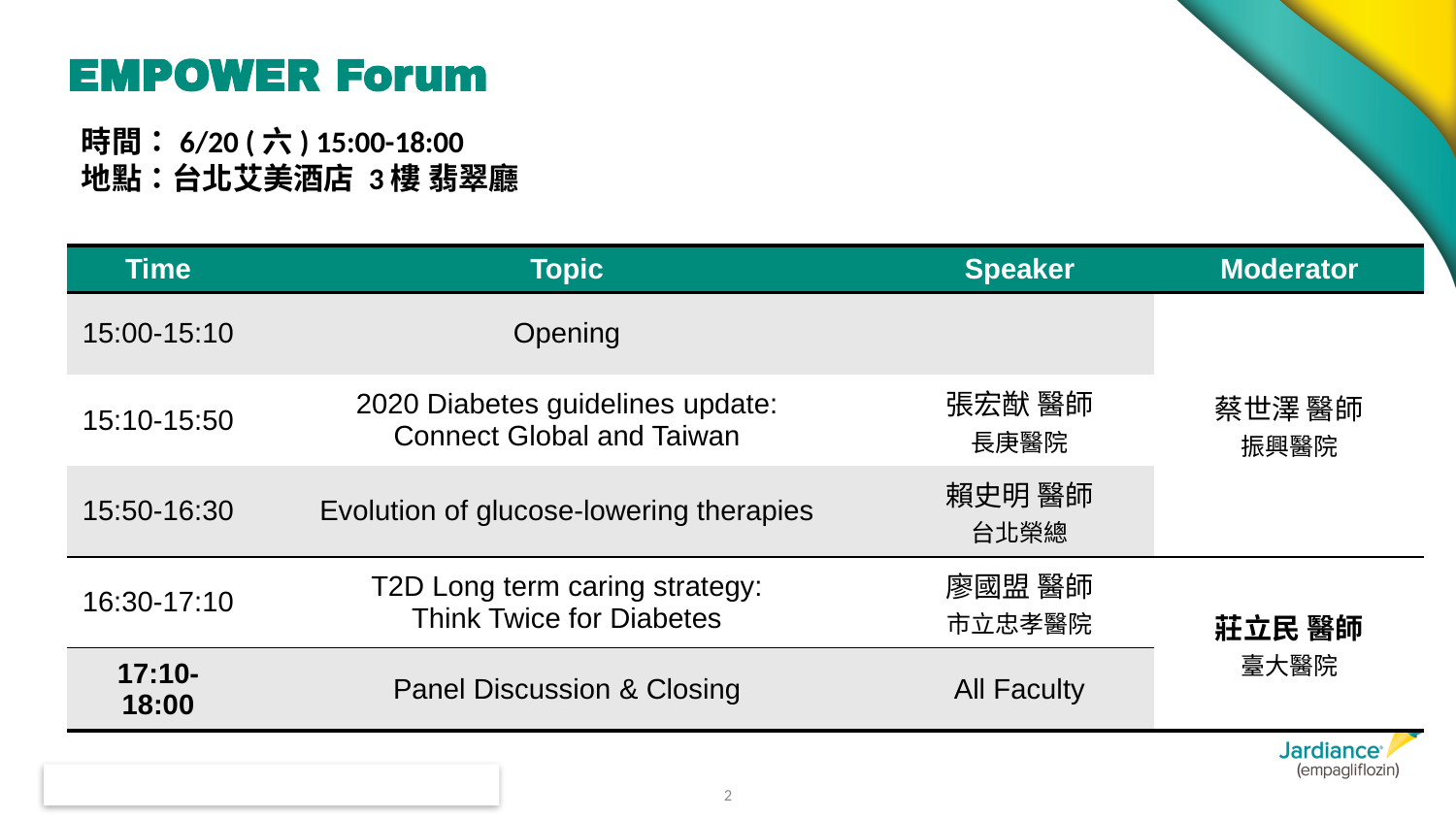

# EMPOWER Forum
時間：6/20 (六) 15:00-18:00
地點：台北艾美酒店 3樓 翡翠廳
| Time | Topic | Speaker | Moderator |
| --- | --- | --- | --- |
| 15:00-15:10 | Opening |  | 蔡世澤 醫師 振興醫院 |
| 15:10-15:50 | 2020 Diabetes guidelines update: Connect Global and Taiwan | 張宏猷 醫師 長庚醫院 |  |
| 15:50-16:30 | Evolution of glucose-lowering therapies | 賴史明 醫師 台北榮總 |  |
| 16:30-17:10 | T2D Long term caring strategy: Think Twice for Diabetes | 廖國盟 醫師 市立忠孝醫院 | 莊立民 醫師 臺大醫院 |
| 17:10-18:00 | Panel Discussion & Closing | All Faculty |  |
2